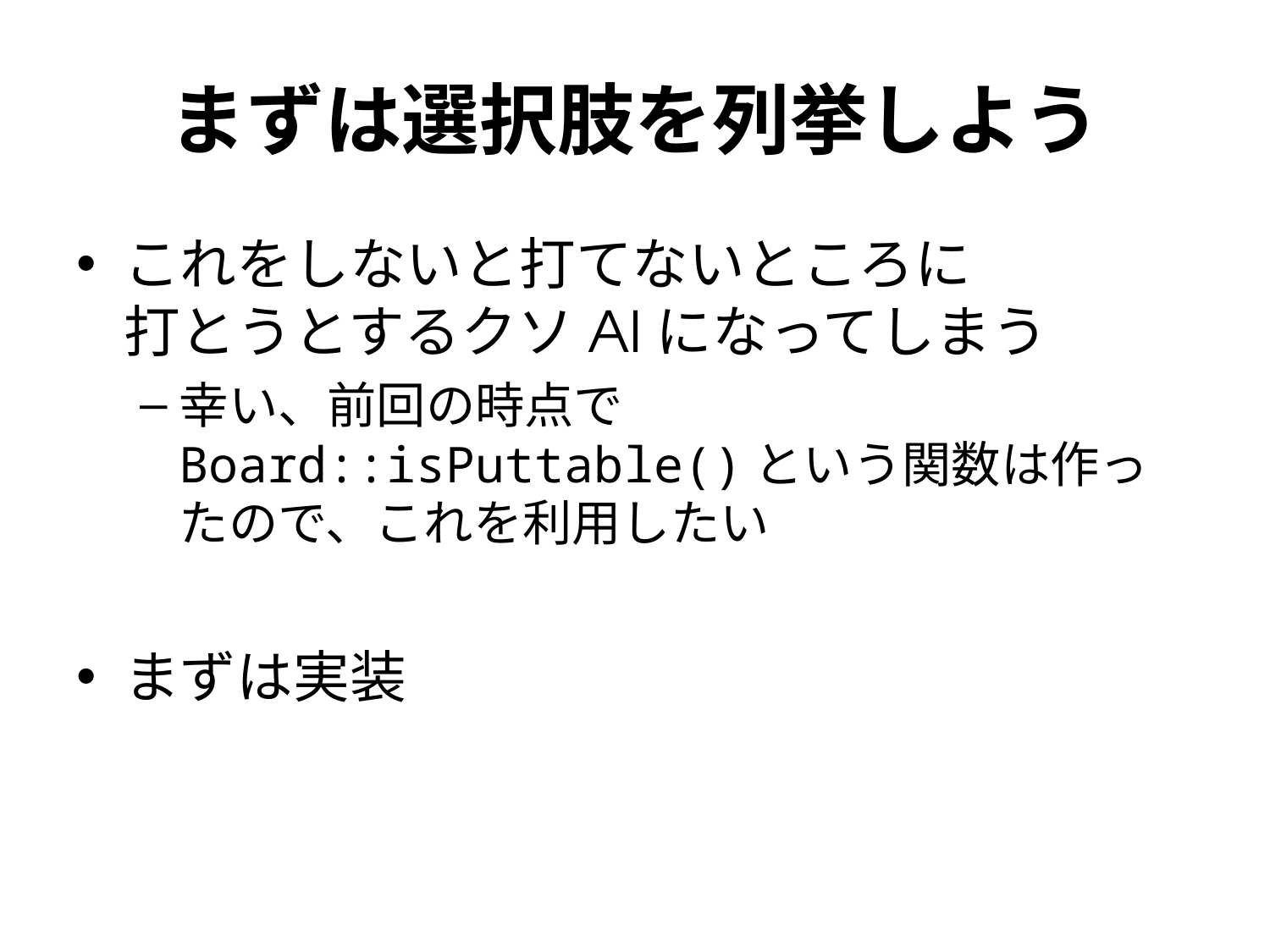

# まずは選択肢を列挙しよう
これをしないと打てないところに
打とうとするクソAIになってしまう
幸い、前回の時点でBoard::isPuttable()という関数は作ったので、これを利用したい

まずは実装